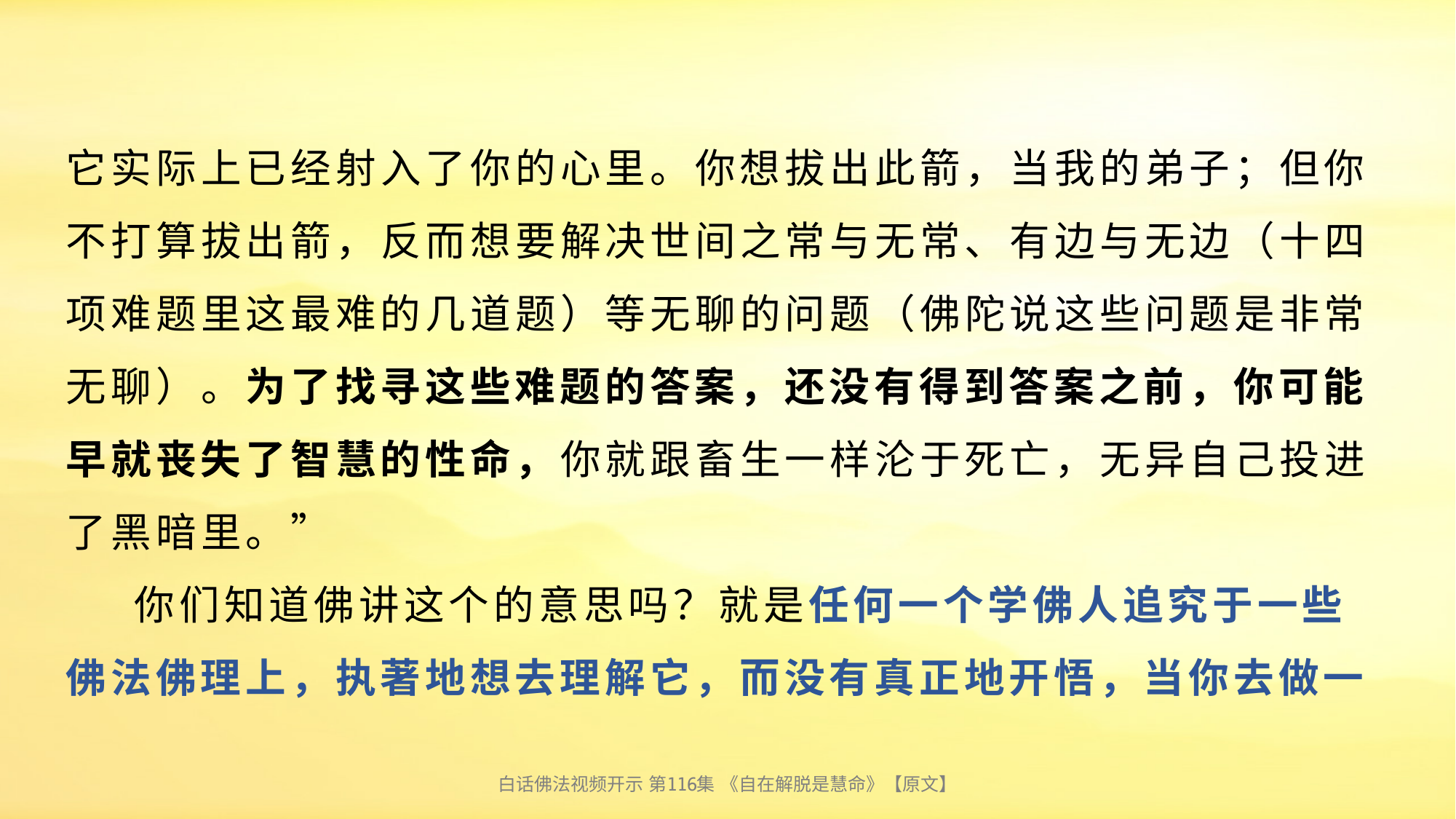

# 它实际上已经射入了你的心里。你想拔出此箭，当我的弟子；但你不打算拔出箭，反而想要解决世间之常与无常、有边与无边（十四项难题里这最难的几道题）等无聊的问题（佛陀说这些问题是非常无聊）。为了找寻这些难题的答案，还没有得到答案之前，你可能早就丧失了智慧的性命，你就跟畜生一样沦于死亡，无异自己投进了黑暗里。” 你们知道佛讲这个的意思吗？就是任何一个学佛人追究于一些佛法佛理上，执著地想去理解它，而没有真正地开悟，当你去做一
白话佛法视频开示 第116集 《自在解脱是慧命》【原文】